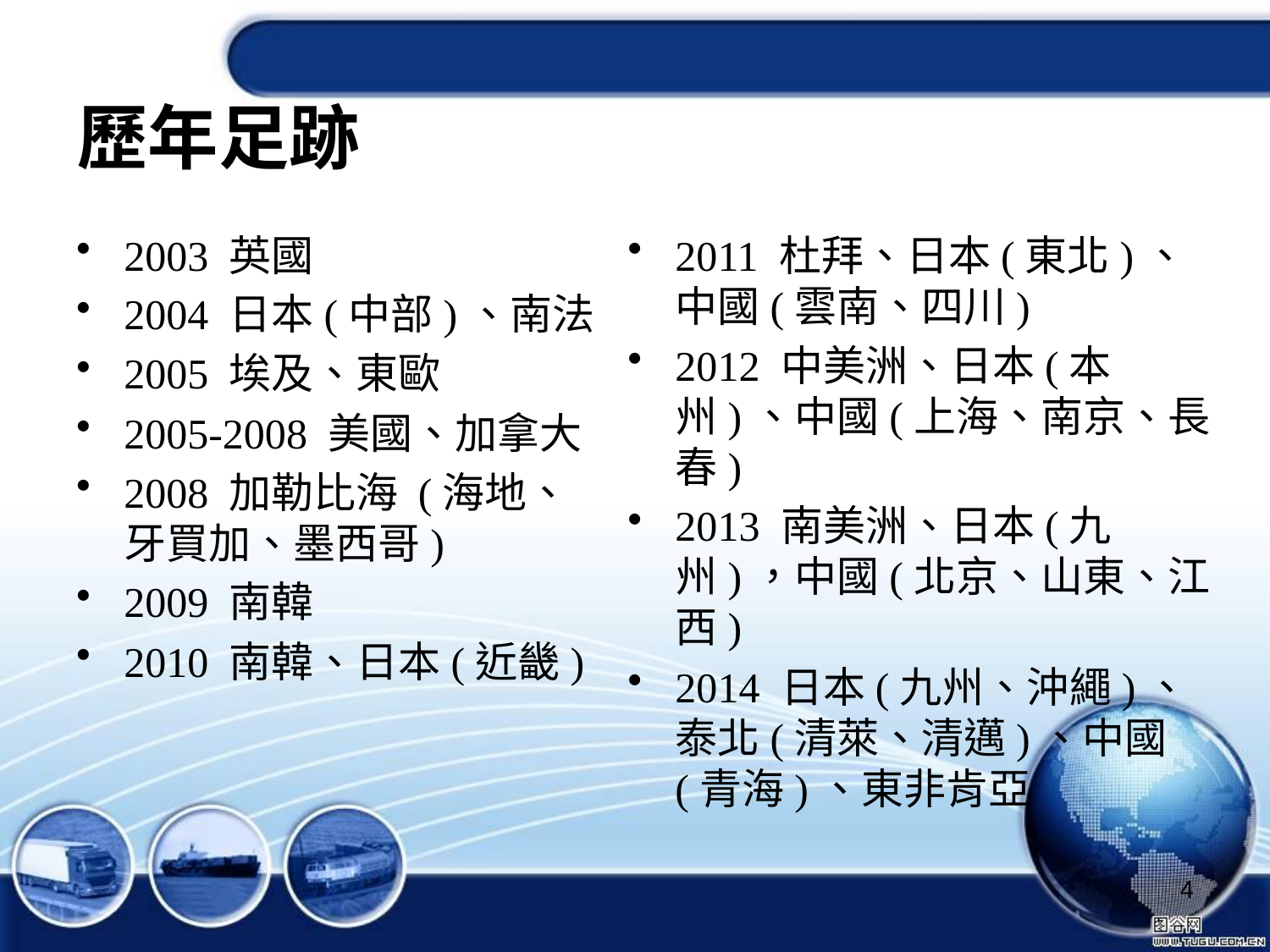

# 歷年足跡
2003 英國
2004 日本(中部)、南法
2005 埃及、東歐
2005-2008 美國、加拿大
2008 加勒比海 (海地、牙買加、墨西哥)
2009 南韓
2010 南韓、日本(近畿)
2011 杜拜、日本(東北)、中國(雲南、四川)
2012 中美洲、日本(本州)、中國(上海、南京、長春)
2013 南美洲、日本(九州)，中國(北京、山東、江西)
2014 日本(九州、沖繩)、泰北(清萊、清邁)、中國(青海)、東非肯亞

4